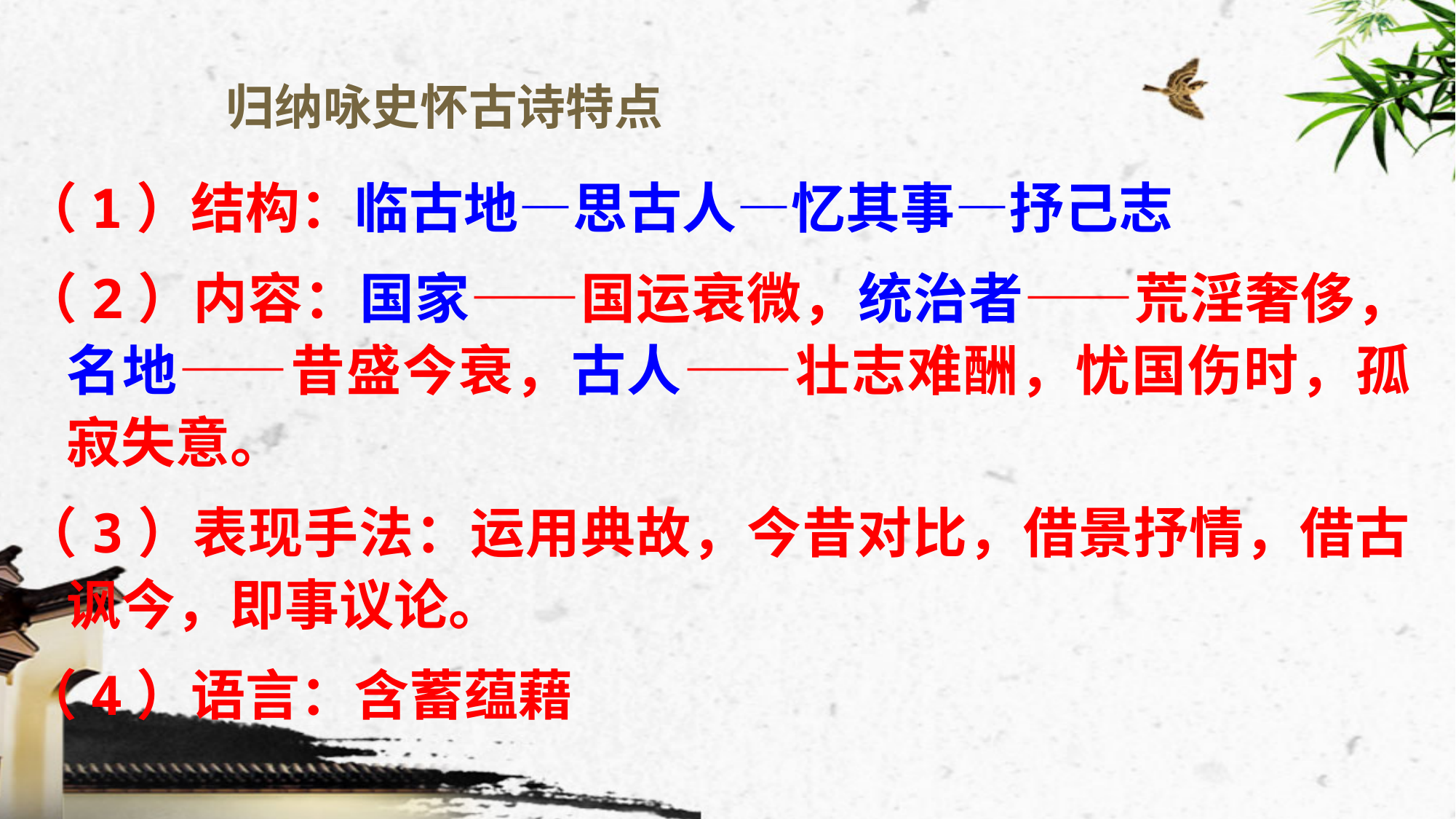

归纳咏史怀古诗特点
（1）结构：临古地—思古人—忆其事—抒己志
（2）内容：国家——国运衰微，统治者——荒淫奢侈，名地——昔盛今衰，古人——壮志难酬，忧国伤时，孤寂失意。
（3）表现手法：运用典故，今昔对比，借景抒情，借古讽今，即事议论。
（4）语言：含蓄蕴藉